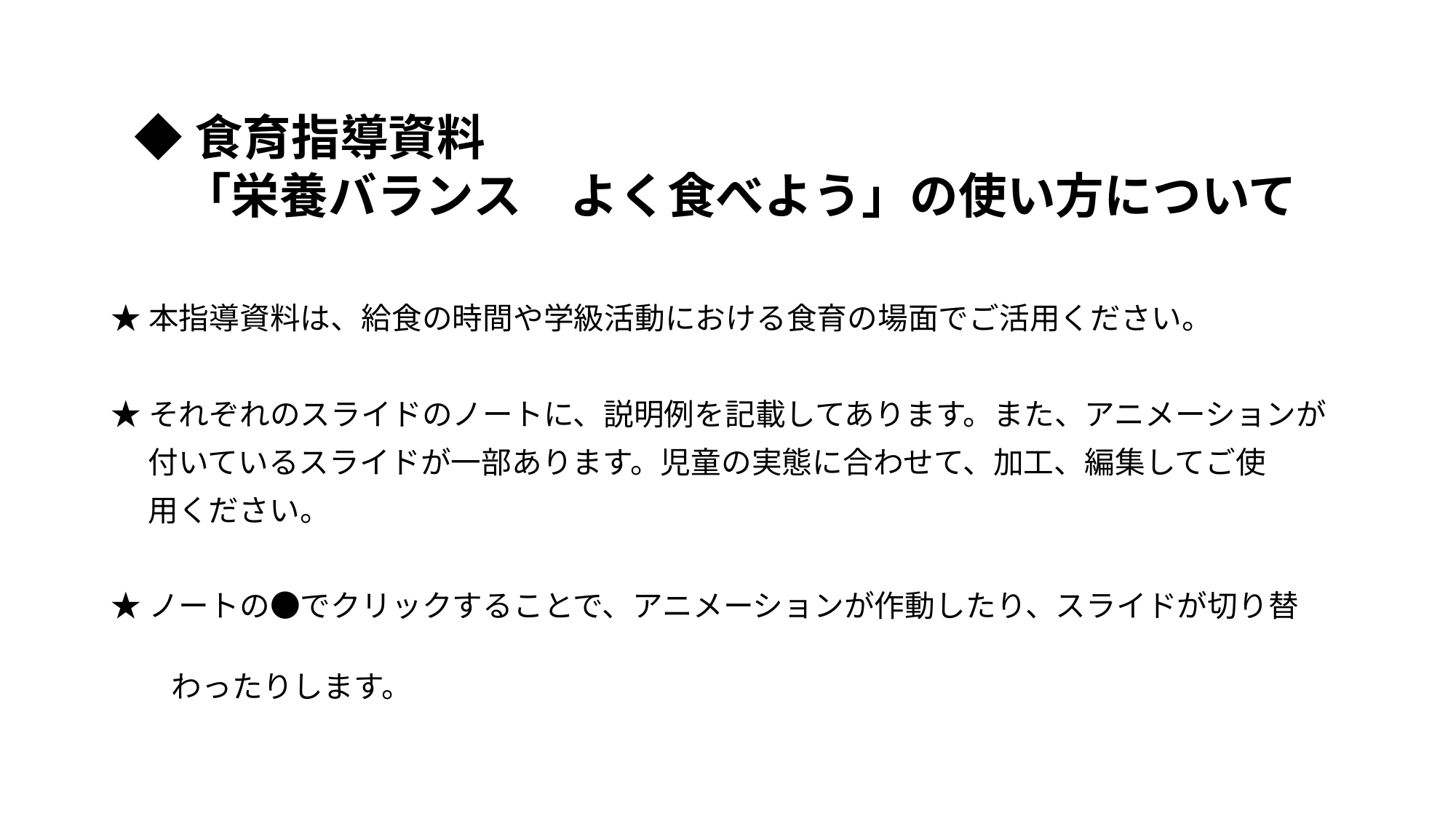

◆食育指導資料
　「栄養バランス　よく食べよう」の使い方について
★本指導資料は、給食の時間や学級活動における食育の場面でご活用ください。

★それぞれのスライドのノートに、説明例を記載してあります。また、アニメーションが
　 付いているスライドが一部あります。児童の実態に合わせて、加工、編集してご使
　 用ください。

★ノートの●でクリックすることで、アニメーションが作動したり、スライドが切り替
　　わったりします。